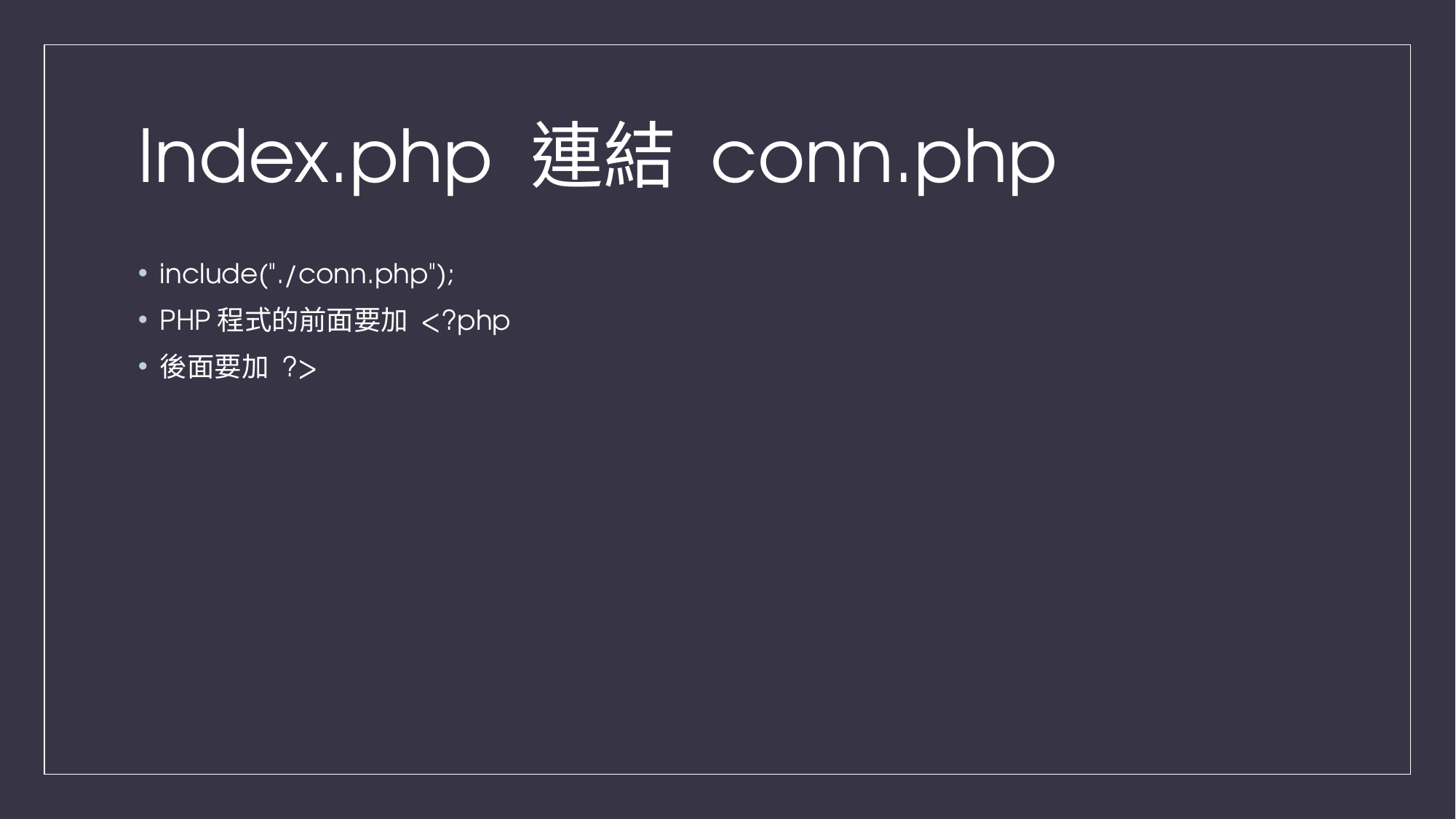

# Index.php 連結 conn.php
include("./conn.php");
PHP程式的前面要加 <?php
後面要加 ?>